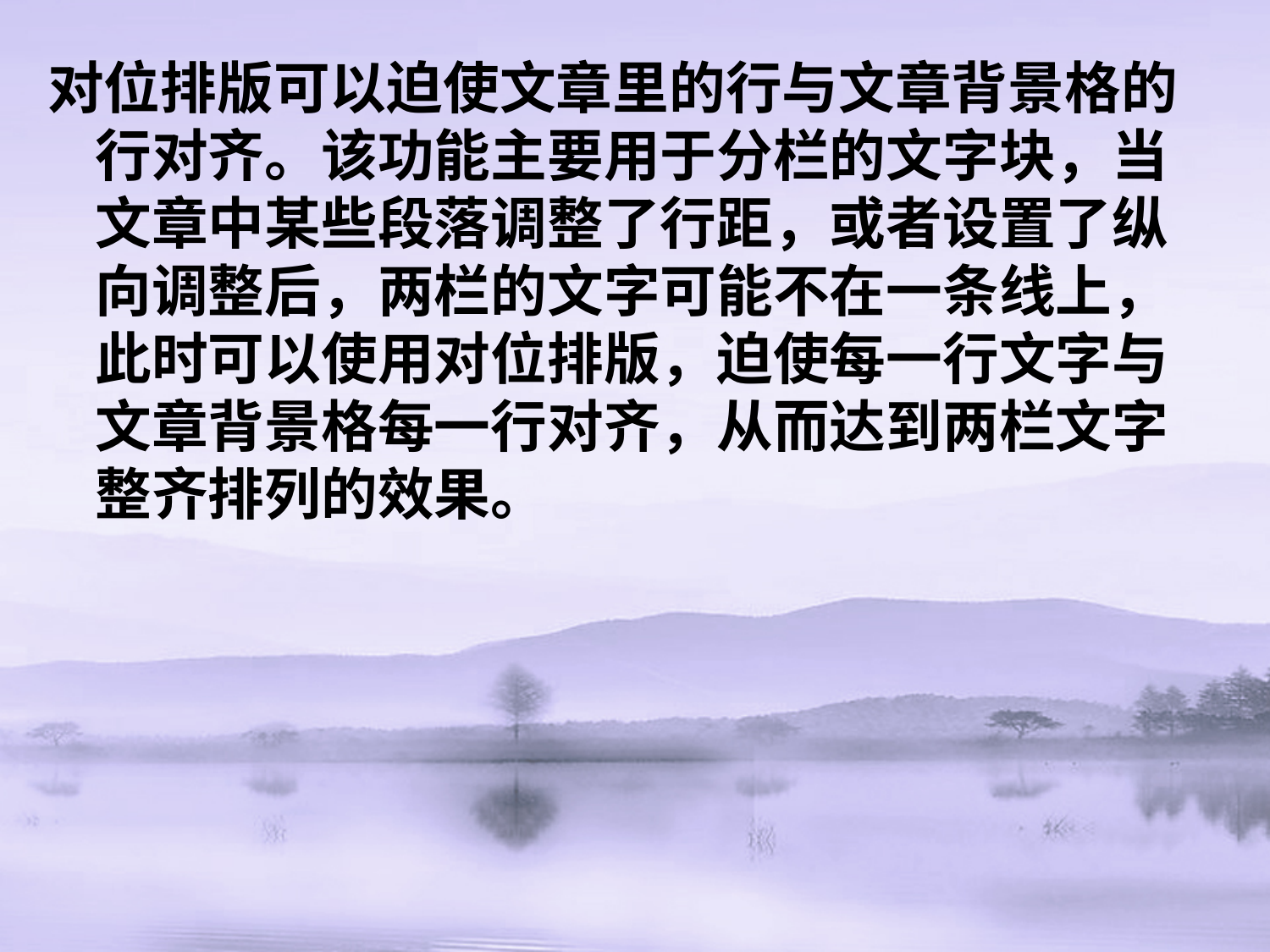

对位排版可以迫使文章里的行与文章背景格的行对齐。该功能主要用于分栏的文字块，当文章中某些段落调整了行距，或者设置了纵向调整后，两栏的文字可能不在一条线上，此时可以使用对位排版，迫使每一行文字与文章背景格每一行对齐，从而达到两栏文字整齐排列的效果。